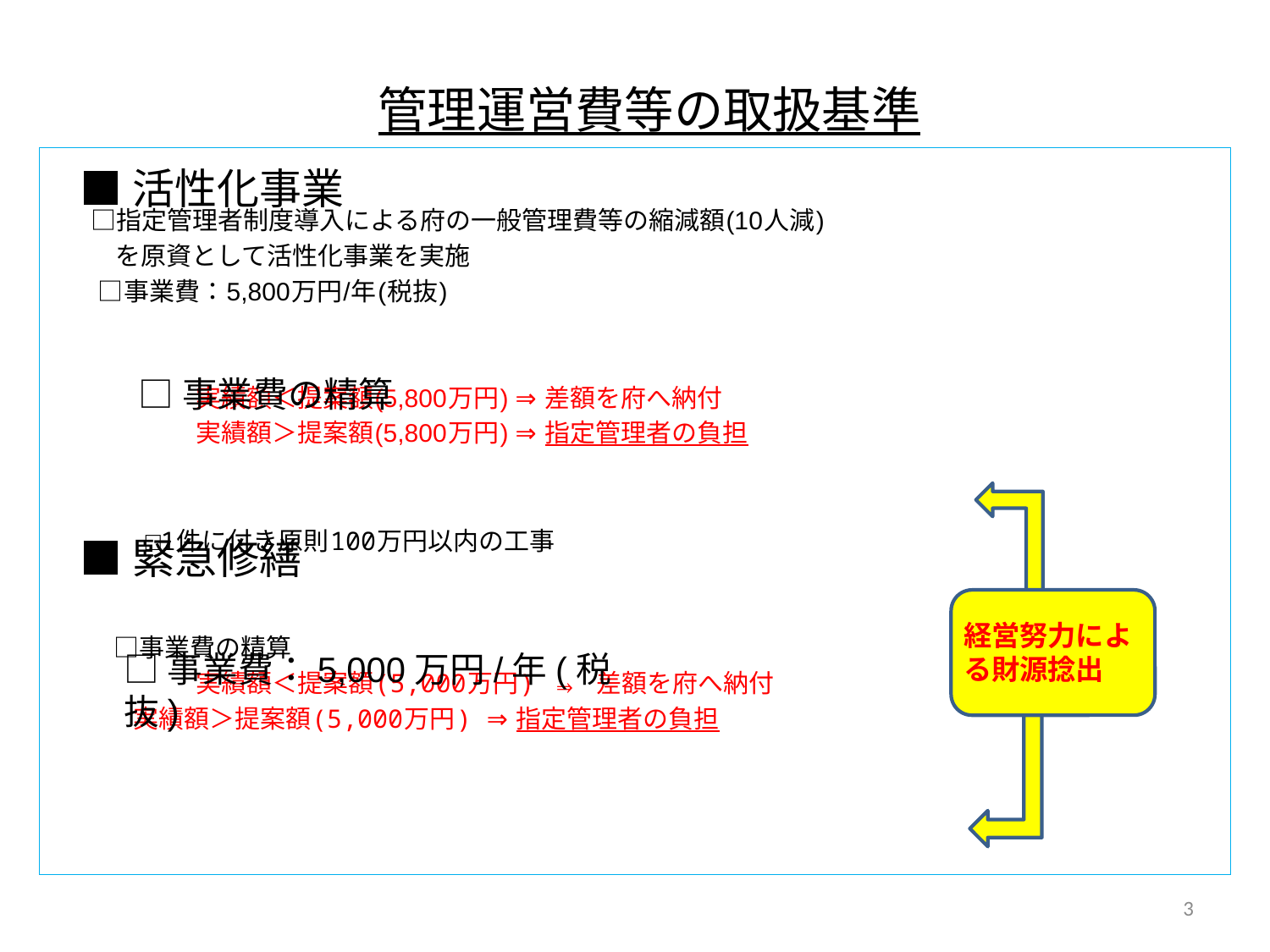

# 管理運営費等の取扱基準

   　□指定管理者制度導入による府の一般管理費等の縮減額(10人減)
           を原資として活性化事業を実施
        □事業費：5,800万円/年(税抜)

　　　　　   実績額＜提案額(5,800万円) ⇒ 差額を府へ納付
　　　　　   実績額＞提案額(5,800万円) ⇒ 指定管理者の負担

             □1件に付き原則100万円以内の工事

　　  □事業費の精算
　　　　　   実績額＜提案額(5,000万円) ⇒ 差額を府へ納付
              実績額＞提案額(5,000万円) ⇒ 指定管理者の負担

■活性化事業
 □事業費の精算

■緊急修繕

経営努力による財源捻出
□事業費：5,000万円/年(税抜)

3